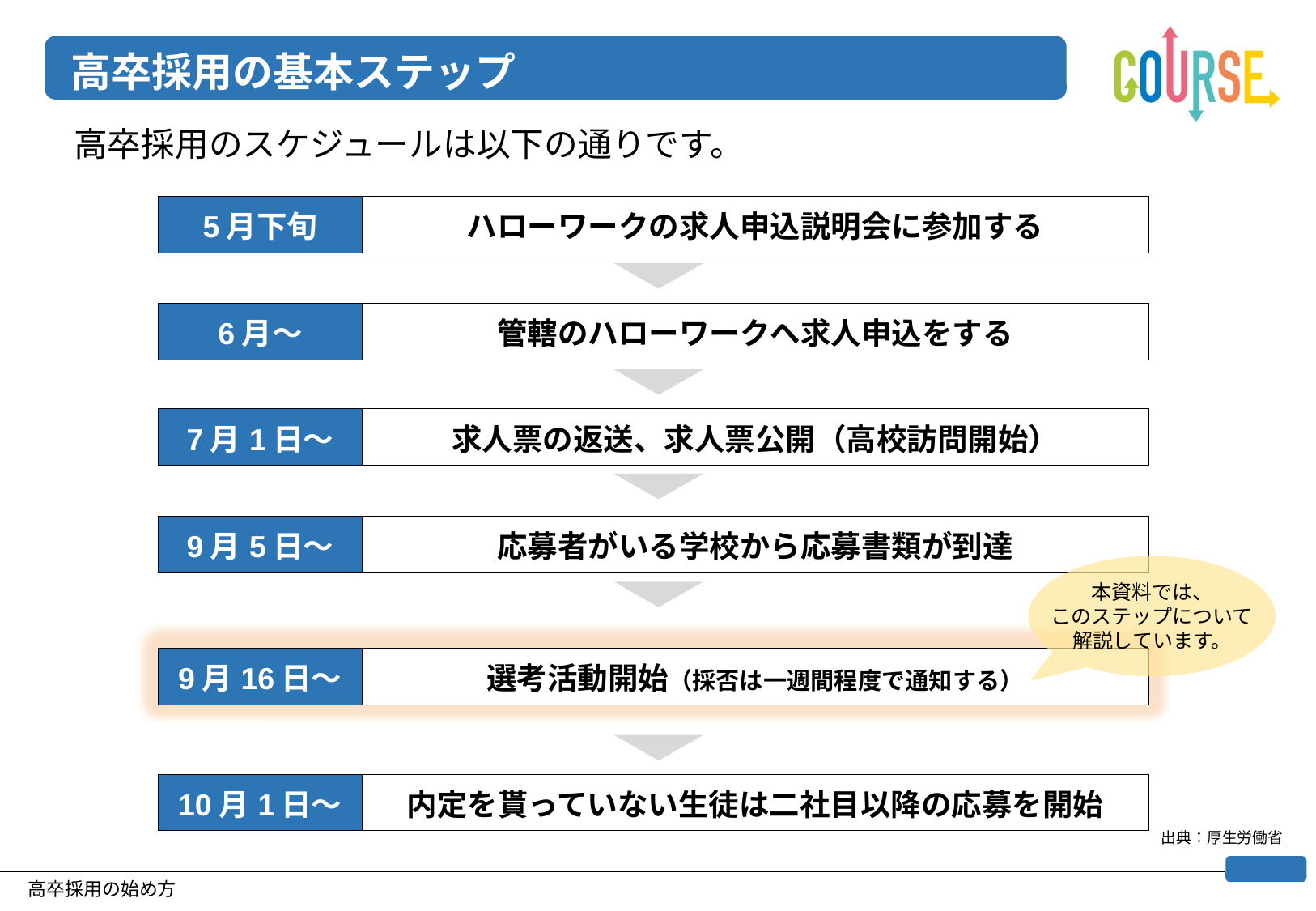

# 高卒採用の基本ステップ
高卒採用のスケジュールは以下の通りです。
| 5月下旬 | ハローワークの求人申込説明会に参加する |
| --- | --- |

| 6月～ | 管轄のハローワークへ求人申込をする |
| --- | --- |

| 7月1日～ | 求人票の返送、求人票公開（高校訪問開始） |
| --- | --- |

| 9月5日～ | 応募者がいる学校から応募書類が到達 |
| --- | --- |

本資料では、
このステップについて
解説しています。

| 9月16日～ | 選考活動開始（採否は一週間程度で通知する） |
| --- | --- |

| 10月1日～ | 内定を貰っていない生徒は二社目以降の応募を開始 |
| --- | --- |
出典：厚生労働省
4
高卒採用の始め方